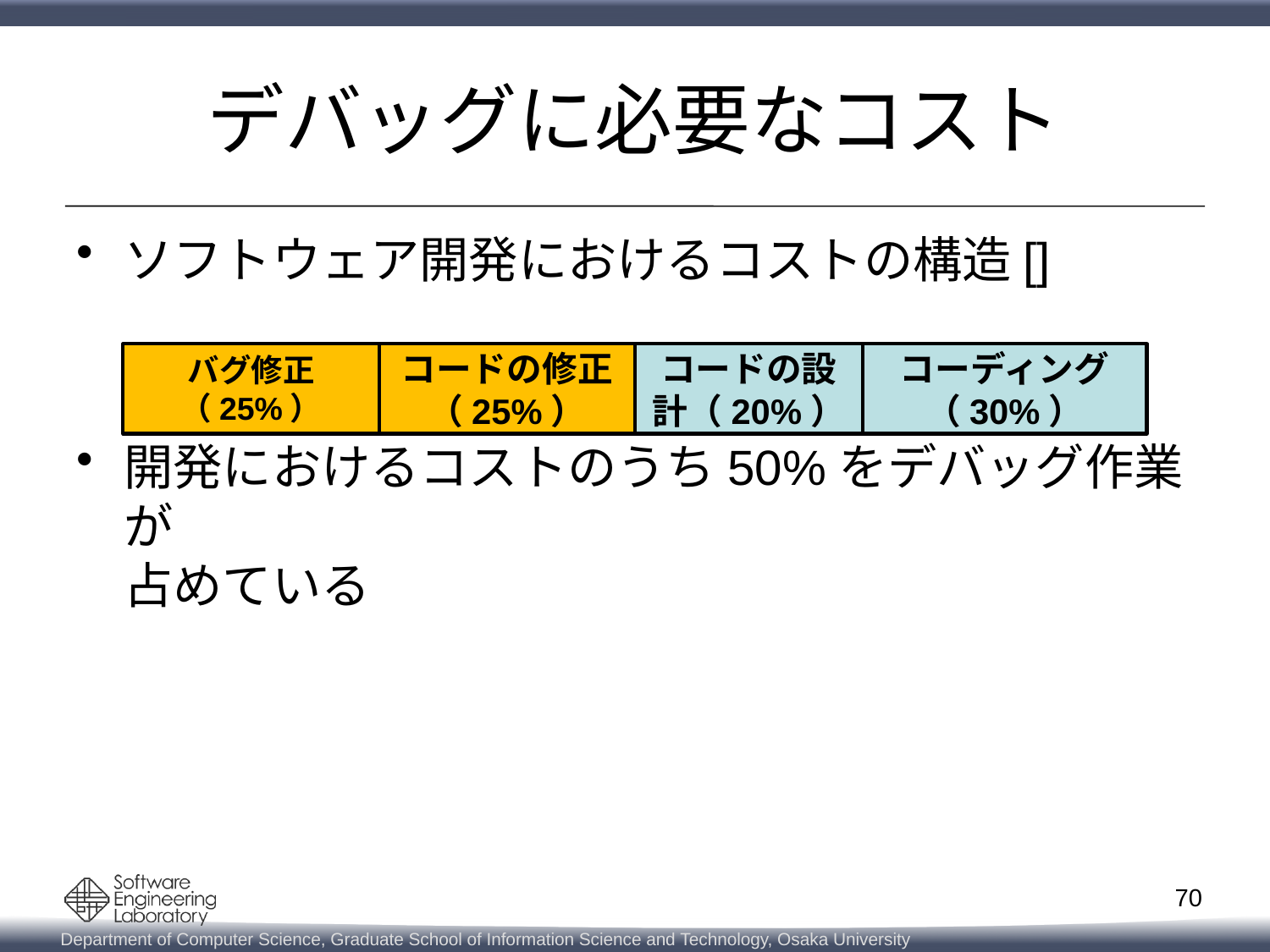

# デバッグに必要なコスト
ソフトウェア開発におけるコストの構造[]

開発におけるコストのうち50%をデバッグ作業が
占めている

バグ修正
（25%）
コードの修正（25%）
コードの設計（20%）
コーディング
（30%）
70